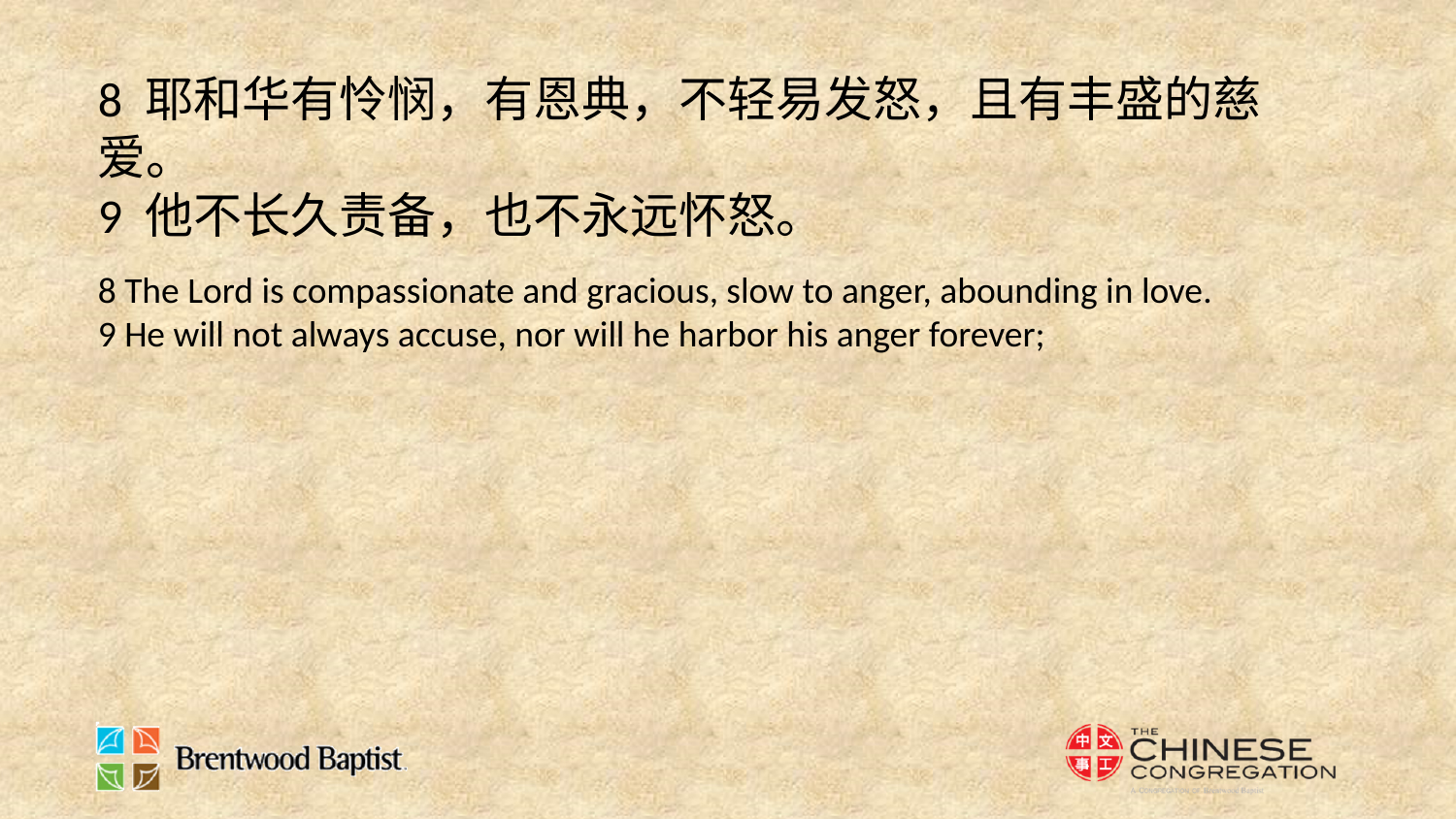

8 耶和华有怜悯，有恩典，不轻易发怒，且有丰盛的慈爱。
9 他不长久责备，也不永远怀怒。

8 The Lord is compassionate and gracious, slow to anger, abounding in love.
9 He will not always accuse, nor will he harbor his anger forever;